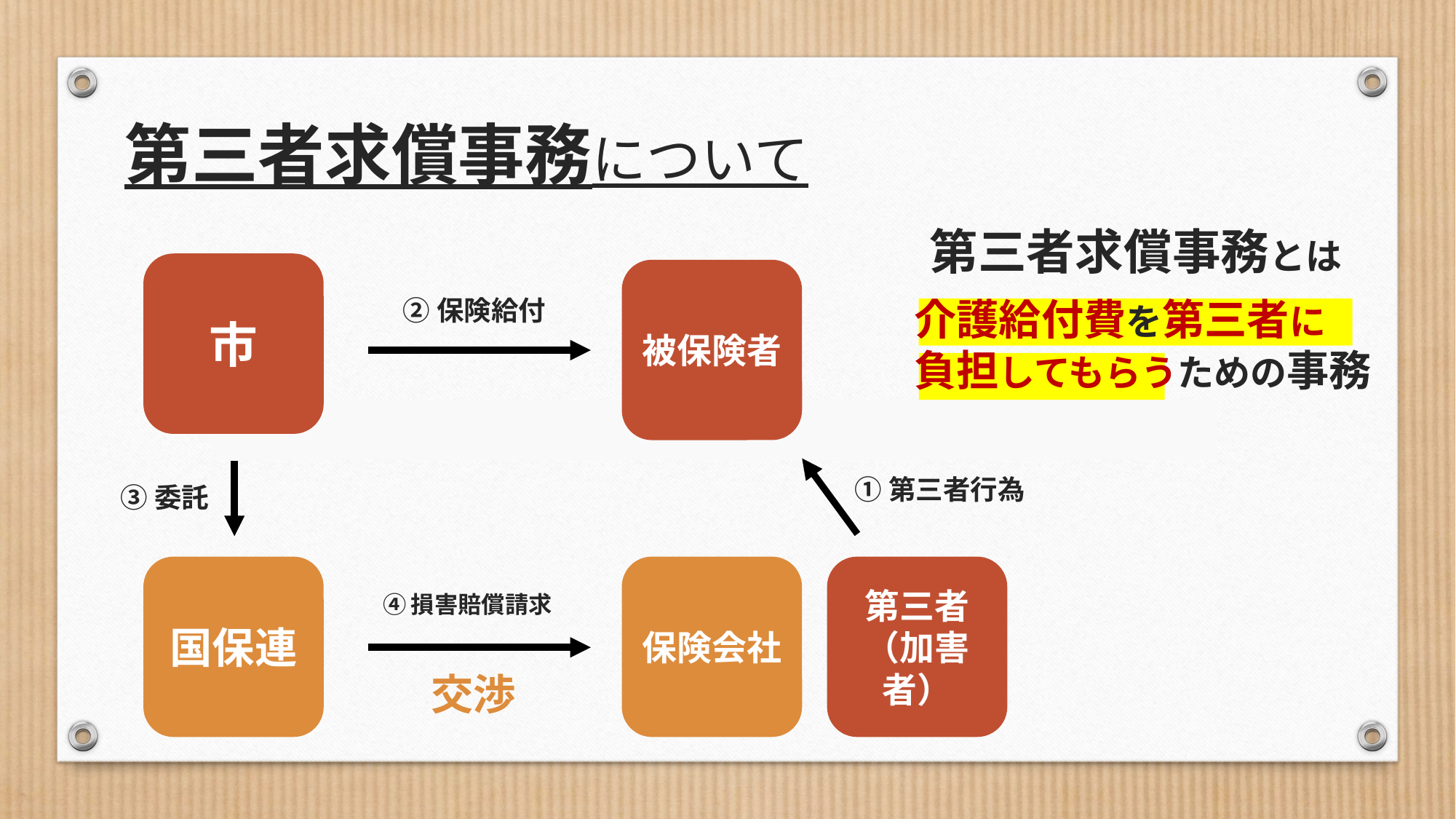

# 第三者求償事務について
第三者求償事務とは
市
被保険者
②保険給付
介護給付費を第三者に
負担してもらうための事務

①第三者行為
③委託
国保連
保険会社
第三者
（加害者）
④損害賠償請求
交渉